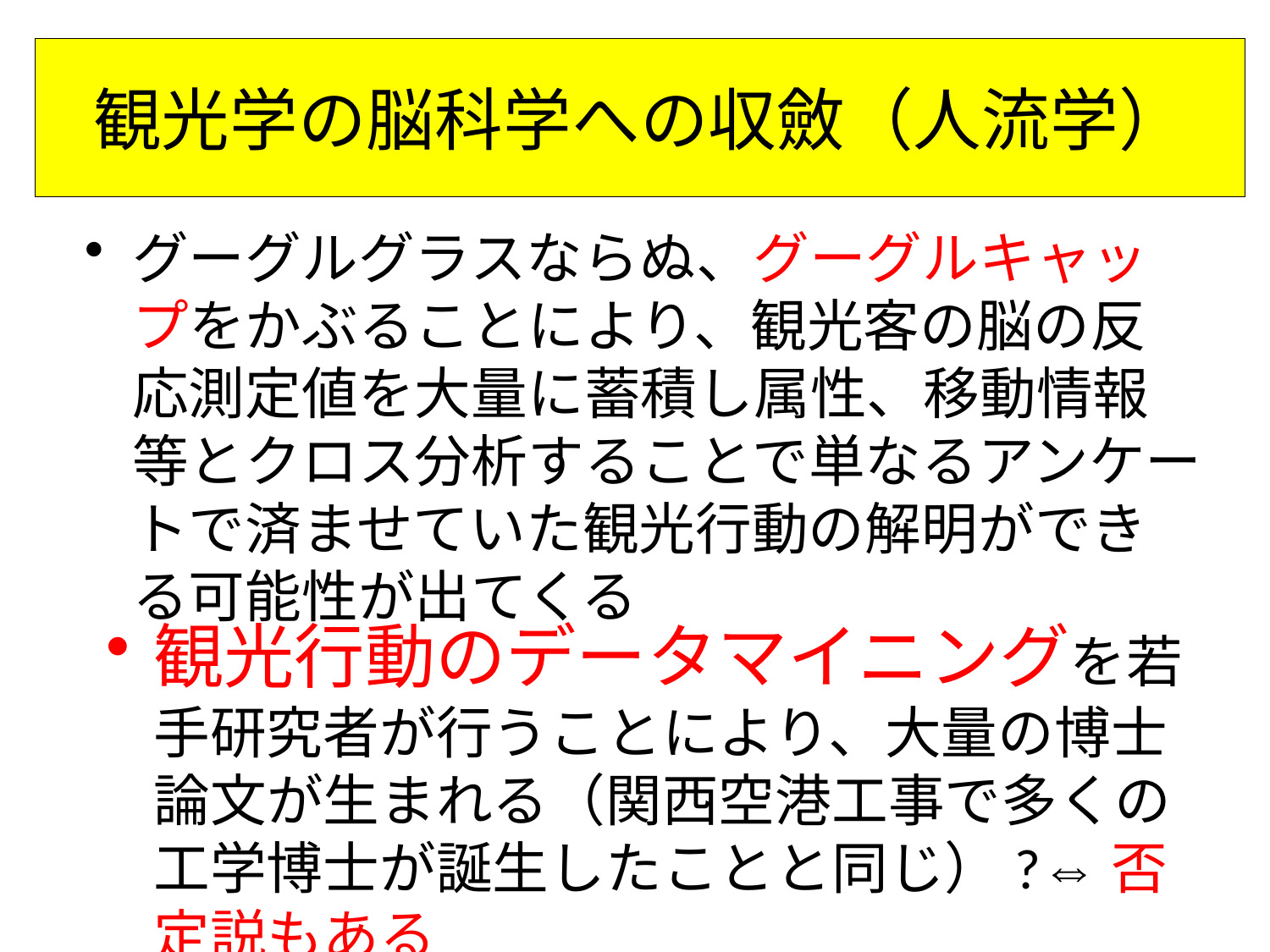

# 観光学の脳科学への収斂（人流学）
グーグルグラスならぬ、グーグルキャップをかぶることにより、観光客の脳の反応測定値を大量に蓄積し属性、移動情報等とクロス分析することで単なるアンケートで済ませていた観光行動の解明ができる可能性が出てくる
観光行動のデータマイニングを若手研究者が行うことにより、大量の博士論文が生まれる（関西空港工事で多くの工学博士が誕生したことと同じ）?⇔否定説もある